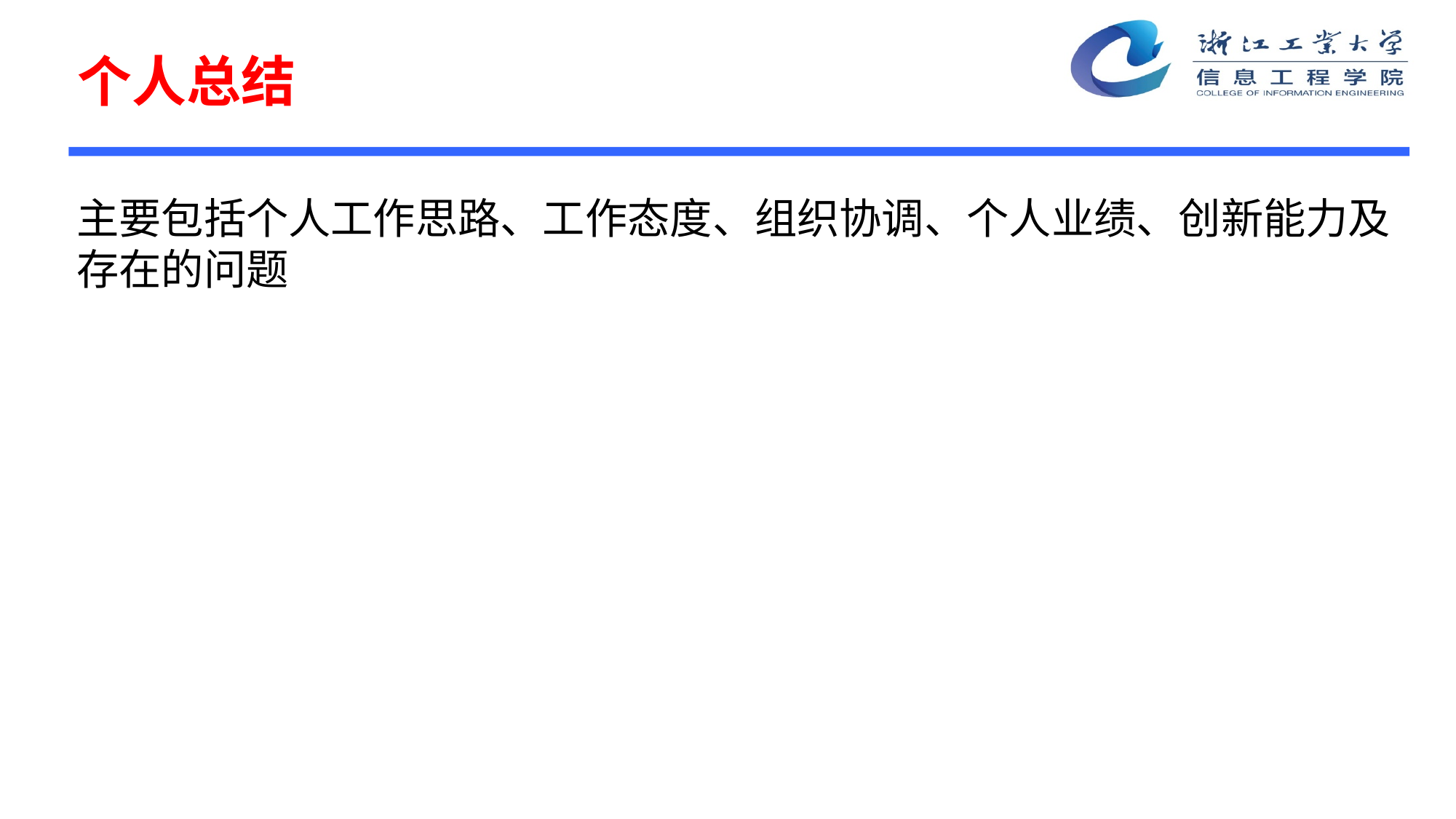

个人总结
主要包括个人工作思路、工作态度、组织协调、个人业绩、创新能力及存在的问题